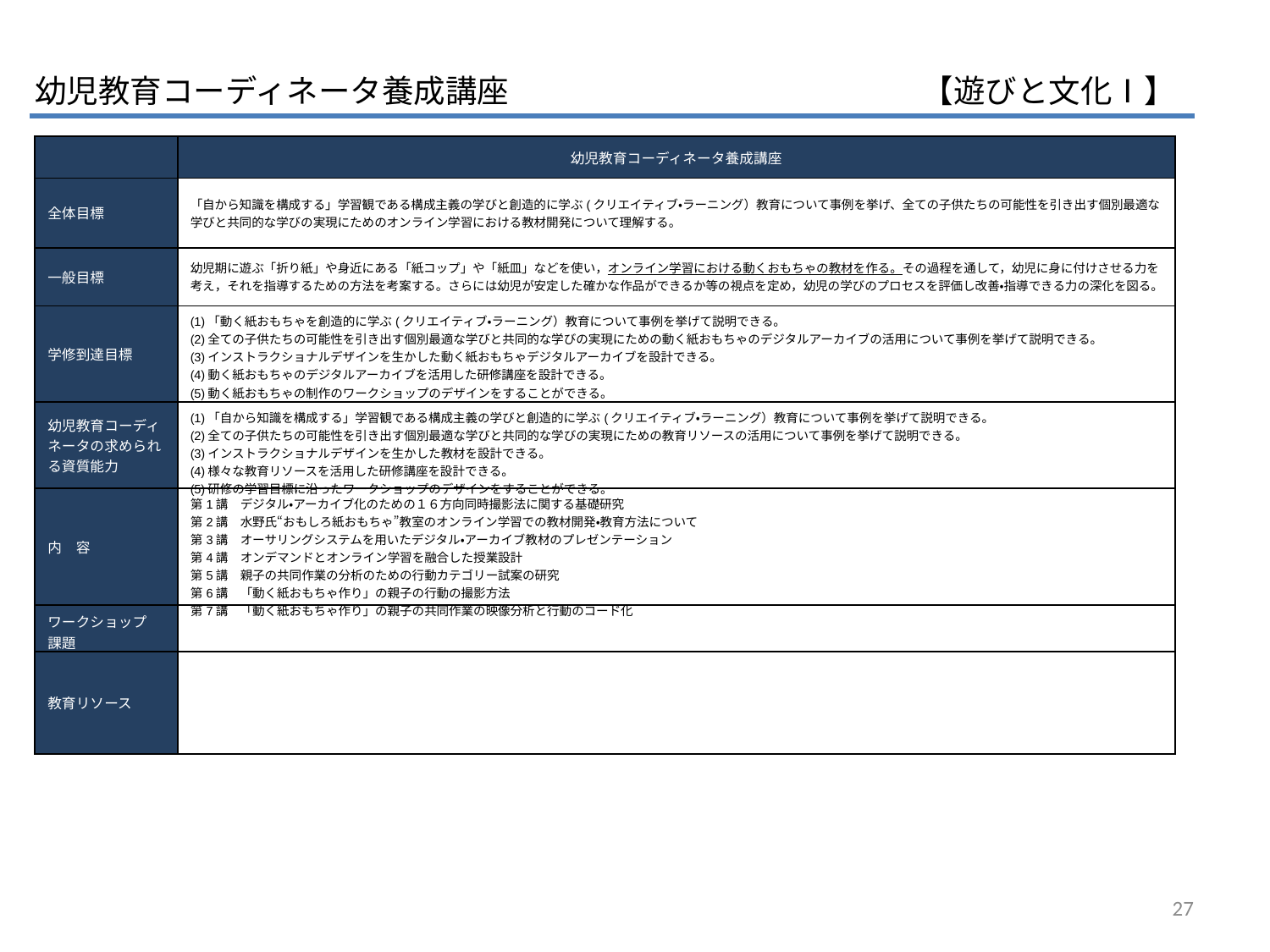

幼児教育コーディネータ養成講座　　　　　　　　　　　　　【遊びと文化Ⅰ】
|  | 幼児教育コーディネータ養成講座 |
| --- | --- |
| 全体目標 | 「自から知識を構成する」学習観である構成主義の学びと創造的に学ぶ(クリエイティブ・ラーニング）教育について事例を挙げ、全ての子供たちの可能性を引き出す個別最適な学びと共同的な学びの実現にためのオンライン学習における教材開発について理解する。 |
| 一般目標 | 幼児期に遊ぶ「折り紙」や身近にある「紙コップ」や「紙皿」などを使い，オンライン学習における動くおもちゃの教材を作る。その過程を通して，幼児に身に付けさせる力を考え，それを指導するための方法を考案する。さらには幼児が安定した確かな作品ができるか等の視点を定め，幼児の学びのプロセスを評価し改善・指導できる力の深化を図る。 |
| 学修到達目標 | (1)「動く紙おもちゃを創造的に学ぶ(クリエイティブ・ラーニング）教育について事例を挙げて説明できる。 (2)全ての子供たちの可能性を引き出す個別最適な学びと共同的な学びの実現にための動く紙おもちゃのデジタルアーカイブの活用について事例を挙げて説明できる。 (3)インストラクショナルデザインを生かした動く紙おもちゃデジタルアーカイブを設計できる。 (4)動く紙おもちゃのデジタルアーカイブを活用した研修講座を設計できる。 (5)動く紙おもちゃの制作のワークショップのデザインをすることができる。 |
| 幼児教育コーディネータの求められる資質能力 | (1)「自から知識を構成する」学習観である構成主義の学びと創造的に学ぶ(クリエイティブ・ラーニング）教育について事例を挙げて説明できる。 (2)全ての子供たちの可能性を引き出す個別最適な学びと共同的な学びの実現にための教育リソースの活用について事例を挙げて説明できる。 (3)インストラクショナルデザインを生かした教材を設計できる。 (4)様々な教育リソースを活用した研修講座を設計できる。 (5)研修の学習目標に沿ったワークショップのデザインをすることができる。 |
| 内　容 | 第1講　デジタル・アーカイブ化のための１６方向同時撮影法に関する基礎研究 第2講　水野氏“おもしろ紙おもちゃ”教室のオンライン学習での教材開発・教育方法について 第3講　オーサリングシステムを用いたデジタル・アーカイブ教材のプレゼンテーション 第4講　オンデマンドとオンライン学習を融合した授業設計 第5講　親子の共同作業の分析のための行動カテゴリー試案の研究 第6講　「動く紙おもちゃ作り」の親子の行動の撮影方法 第7講　「動く紙おもちゃ作り」の親子の共同作業の映像分析と行動のコード化 |
| ワークショップ 課題 |  |
| 教育リソース |  |
27